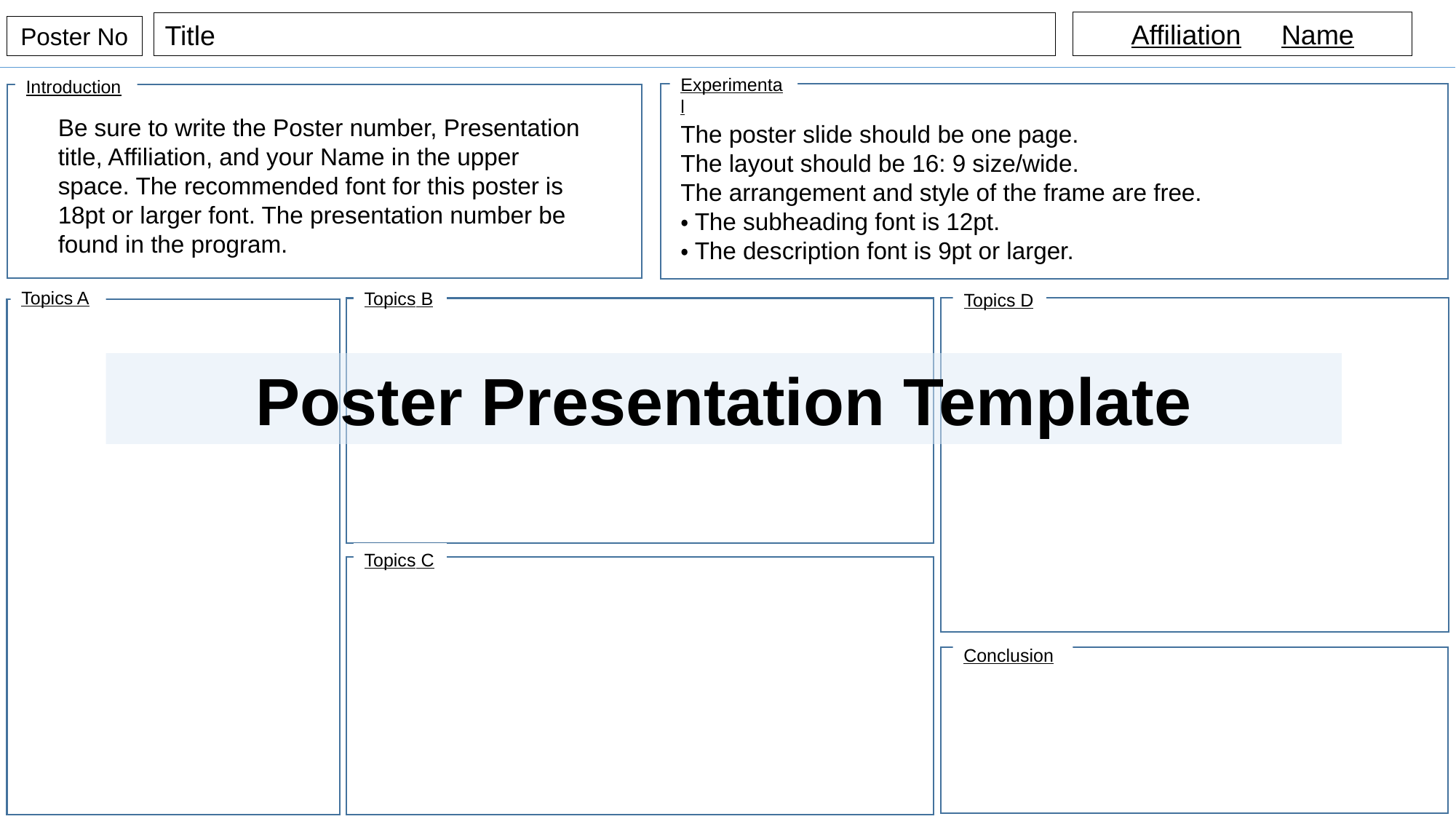

Title
Affiliation　Name
Poster No
Experimental
Introduction

Be sure to write the Poster number, Presentation title, Affiliation, and your Name in the upper space. The recommended font for this poster is 18pt or larger font. The presentation number be found in the program.
The poster slide should be one page.
The layout should be 16: 9 size/wide.
The arrangement and style of the frame are free.
・The subheading font is 12pt.
・The description font is 9pt or larger.
Topics A
Topics B
Topics D
G

Poster Presentation Template
Topics C

Conclusion